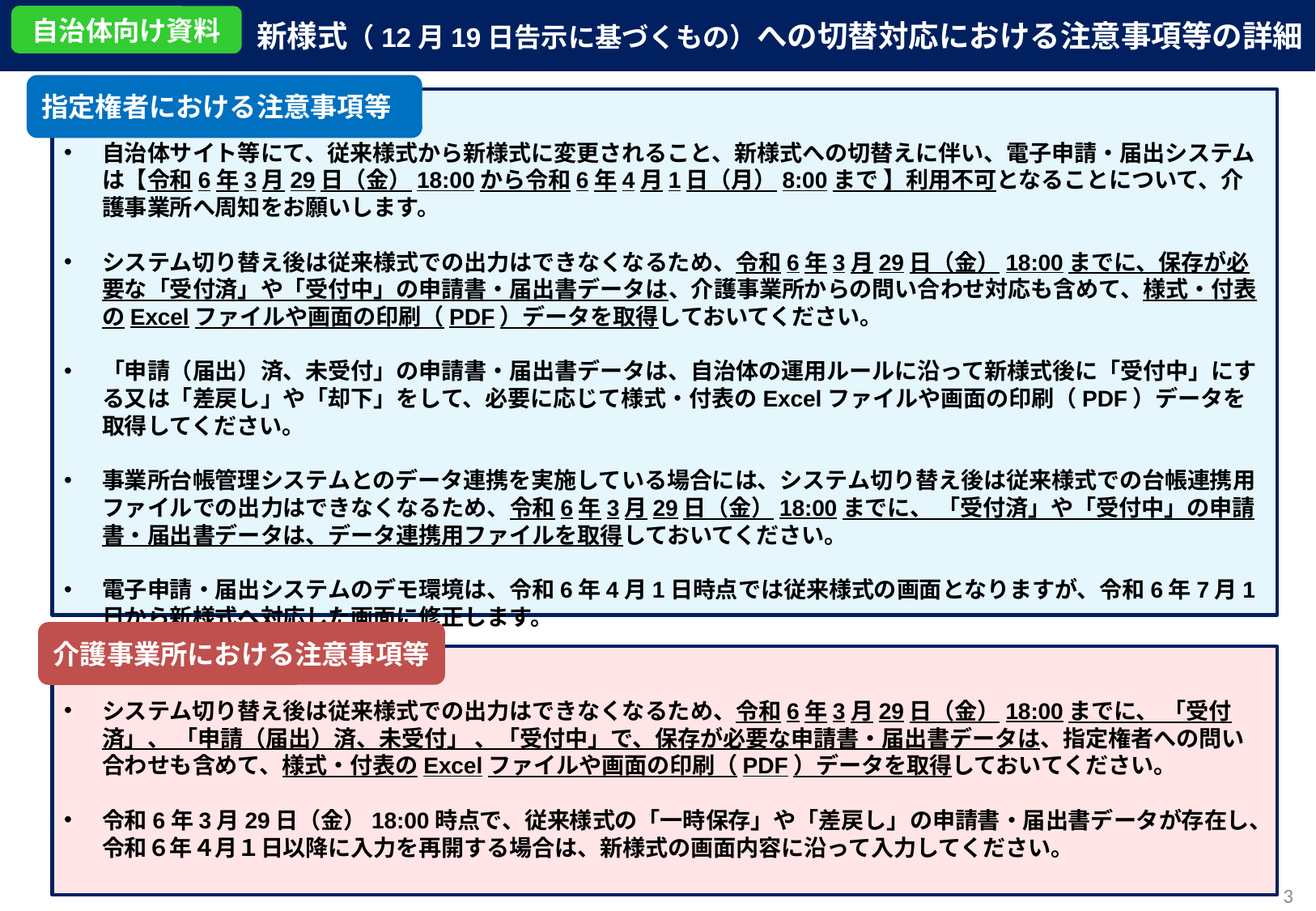

新様式（12月19日告示に基づくもの）への切替対応における注意事項等の詳細
自治体向け資料
指定権者における注意事項等

自治体サイト等にて、従来様式から新様式に変更されること、新様式への切替えに伴い、電子申請・届出システムは【令和6年3月29日（金）18:00から令和6年4月1日（月）8:00まで 】利用不可となることについて、介護事業所へ周知をお願いします。

システム切り替え後は従来様式での出力はできなくなるため、令和6年3月29日（金）18:00までに、保存が必要な「受付済」や「受付中」の申請書・届出書データは、介護事業所からの問い合わせ対応も含めて、様式・付表のExcelファイルや画面の印刷（PDF）データを取得しておいてください。

「申請（届出）済、未受付」の申請書・届出書データは、自治体の運用ルールに沿って新様式後に「受付中」にする又は「差戻し」や「却下」をして、必要に応じて様式・付表のExcelファイルや画面の印刷（PDF）データを取得してください。

事業所台帳管理システムとのデータ連携を実施している場合には、システム切り替え後は従来様式での台帳連携用ファイルでの出力はできなくなるため、令和6年3月29日（金）18:00までに、 「受付済」や「受付中」の申請書・届出書データは、データ連携用ファイルを取得しておいてください。

電子申請・届出システムのデモ環境は、令和6年4月1日時点では従来様式の画面となりますが、令和6年7月1日から新様式へ対応した画面に修正します。

介護事業所における注意事項等

システム切り替え後は従来様式での出力はできなくなるため、令和6年3月29日（金）18:00までに、 「受付済」、 「申請（届出）済、未受付」 、「受付中」で、保存が必要な申請書・届出書データは、指定権者への問い合わせも含めて、様式・付表のExcelファイルや画面の印刷（PDF）データを取得しておいてください。

令和6年3月29日（金）18:00時点で、従来様式の「一時保存」や「差戻し」の申請書・届出書データが存在し、令和６年４月１日以降に入力を再開する場合は、新様式の画面内容に沿って入力してください。

3